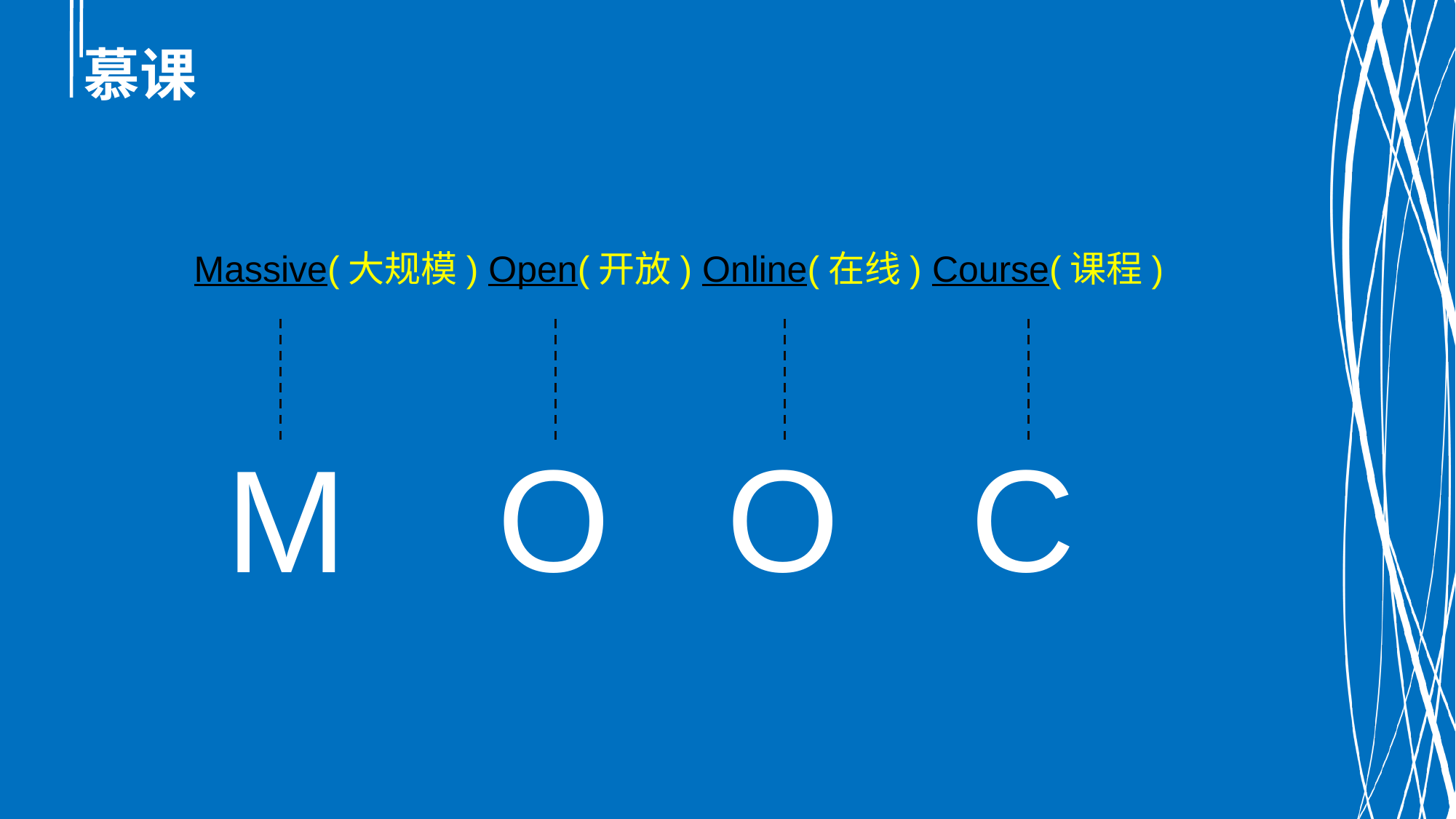

# 慕课
Massive(大规模) Open(开放) Online(在线) Course(课程)
C
O
O
M